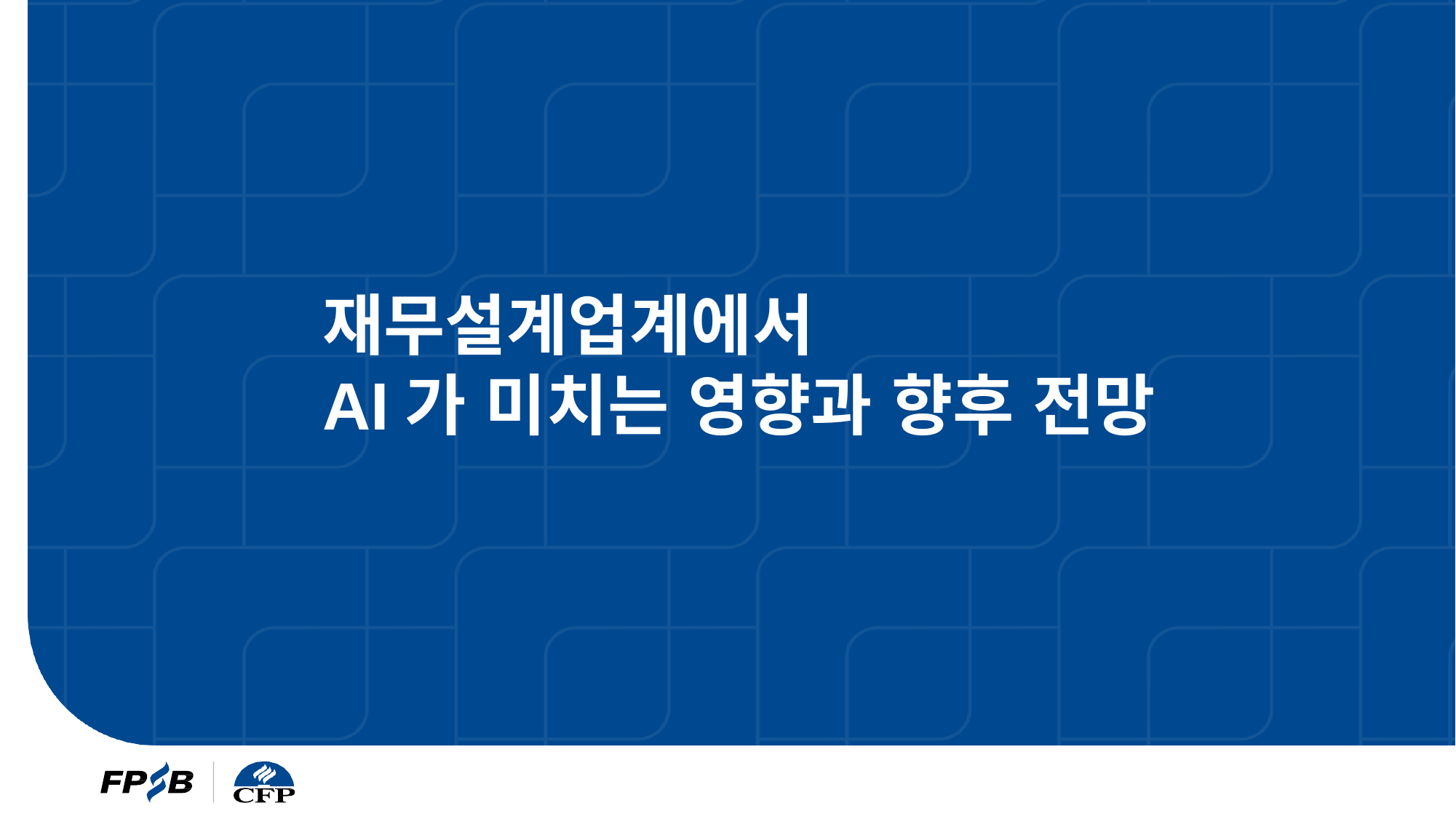

# 재무설계업계에서 AI가 미치는 영향과 향후 전망
14